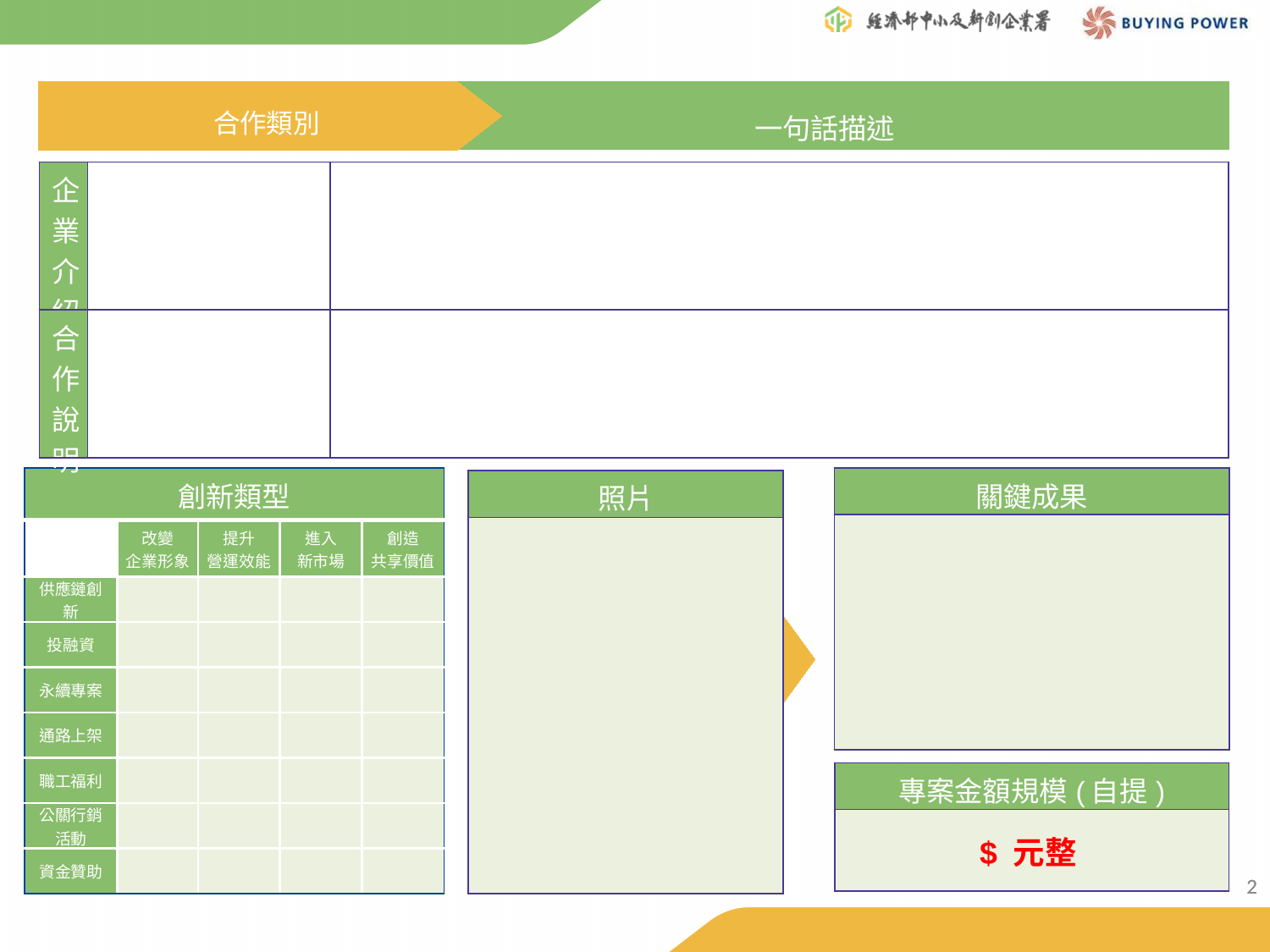

合作類別
一句話描述

| 企業介紹 |  |  |
| --- | --- | --- |
| 合作說明 |  |  |
申請單位Logo
長或寬約2.5cm
解析度300 dpi 以上
合作單位Logo
長或寬約2.5cm
解析度300 dpi 以上
| 創新類型 |  |  |  |  |
| --- | --- | --- | --- | --- |
|  | 改變 企業形象 | 提升 營運效能 | 進入 新市場 | 創造 共享價值 |
| 供應鏈創新 |  |  |  |  |
| 投融資 |  |  |  |  |
| 永續專案 |  |  |  |  |
| 通路上架 |  |  |  |  |
| 職工福利 |  |  |  |  |
| 公關行銷活動 |  |  |  |  |
| 資金贊助 |  |  |  |  |
| 關鍵成果 |
| --- |
|  |
| 照片 |
| --- |
|  |

| 專案金額規模(自提) |
| --- |
| $ 元整 |
2
2